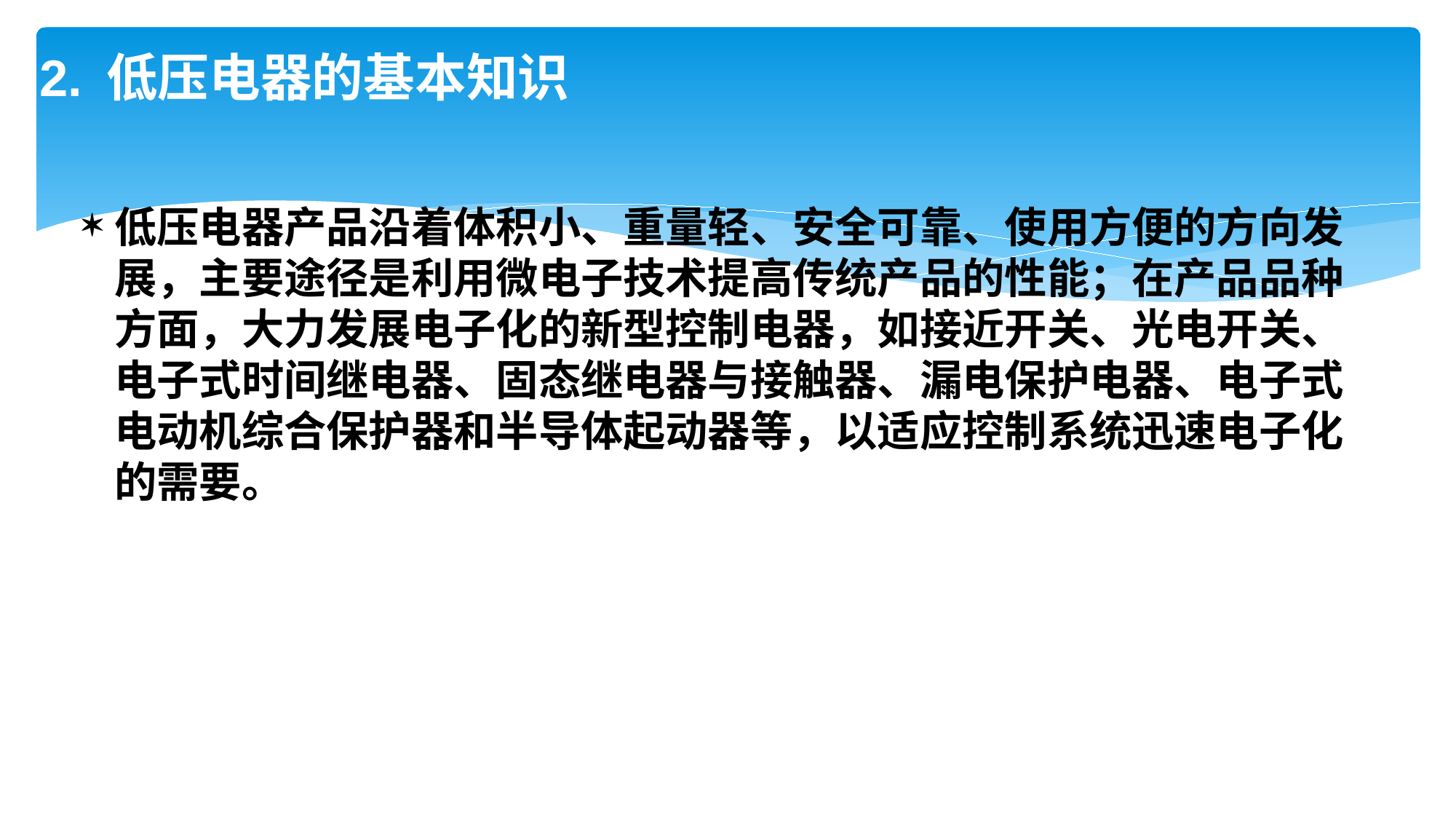

# 2. 低压电器的基本知识

低压电器产品沿着体积小、重量轻、安全可靠、使用方便的方向发展，主要途径是利用微电子技术提高传统产品的性能；在产品品种方面，大力发展电子化的新型控制电器，如接近开关、光电开关、电子式时间继电器、固态继电器与接触器、漏电保护电器、电子式电动机综合保护器和半导体起动器等，以适应控制系统迅速电子化的需要。